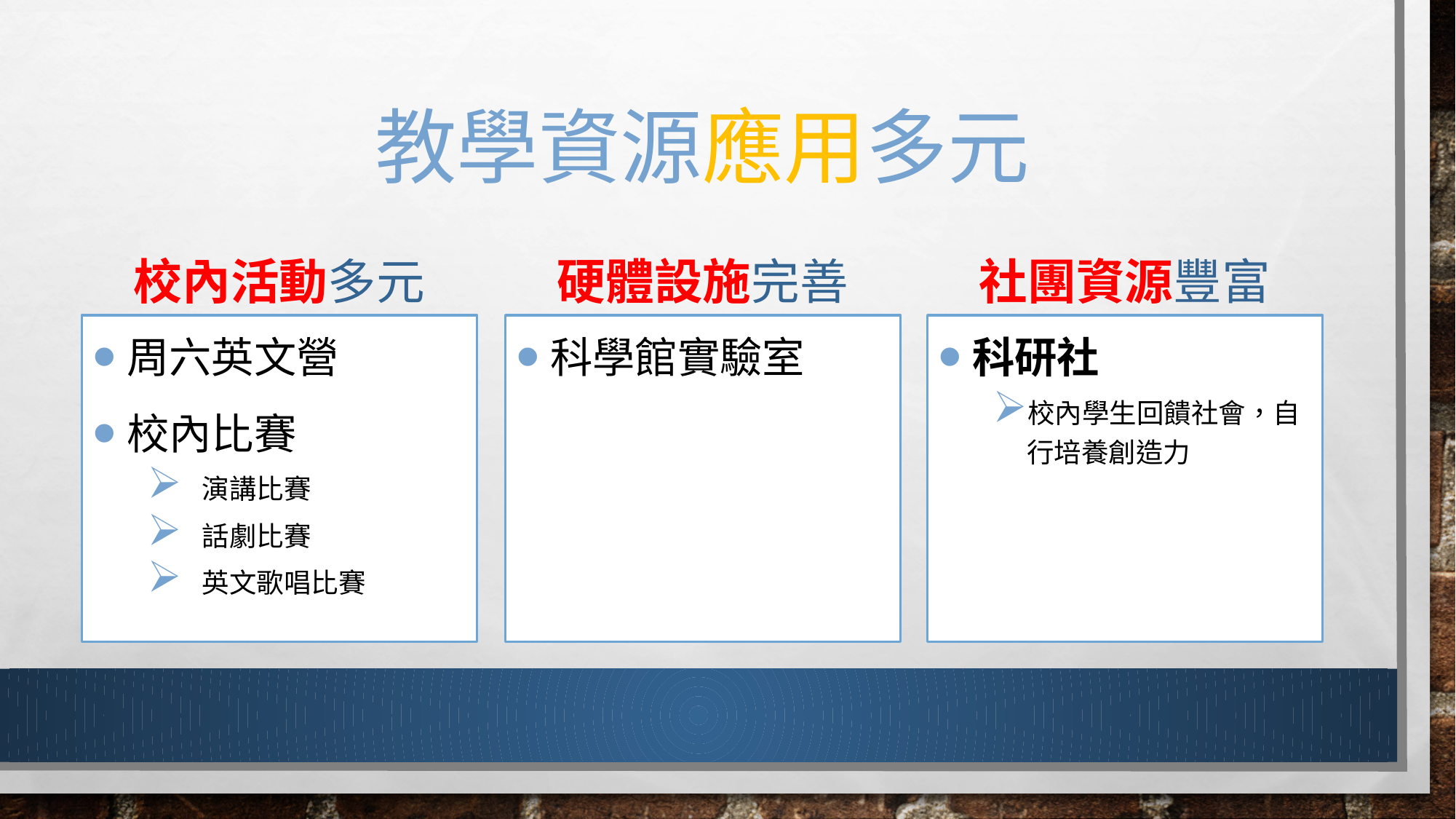

# 教學資源應用多元
校內活動多元
硬體設施完善
社團資源豐富
周六英文營
校內比賽
演講比賽
話劇比賽
英文歌唱比賽

科學館實驗室

科研社
校內學生回饋社會，自行培養創造力